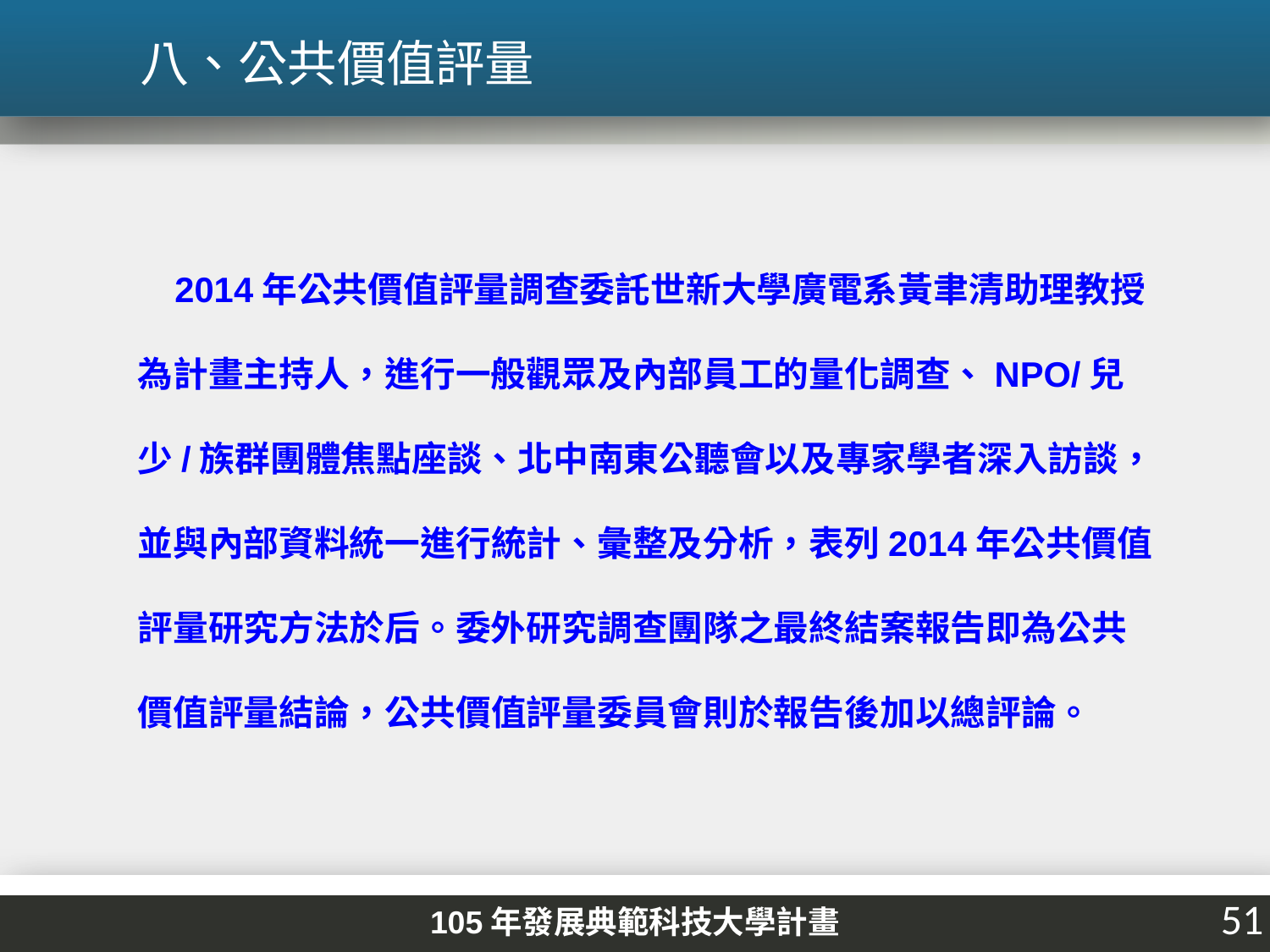

八、公共價值評量
2014年公共價值評量調查委託世新大學廣電系黃聿清助理教授為計畫主持人，進行一般觀眾及內部員工的量化調查、NPO/兒少/族群團體焦點座談、北中南東公聽會以及專家學者深入訪談，並與內部資料統一進行統計、彙整及分析，表列2014年公共價值評量研究方法於后。委外研究調查團隊之最終結案報告即為公共價值評量結論，公共價值評量委員會則於報告後加以總評論。